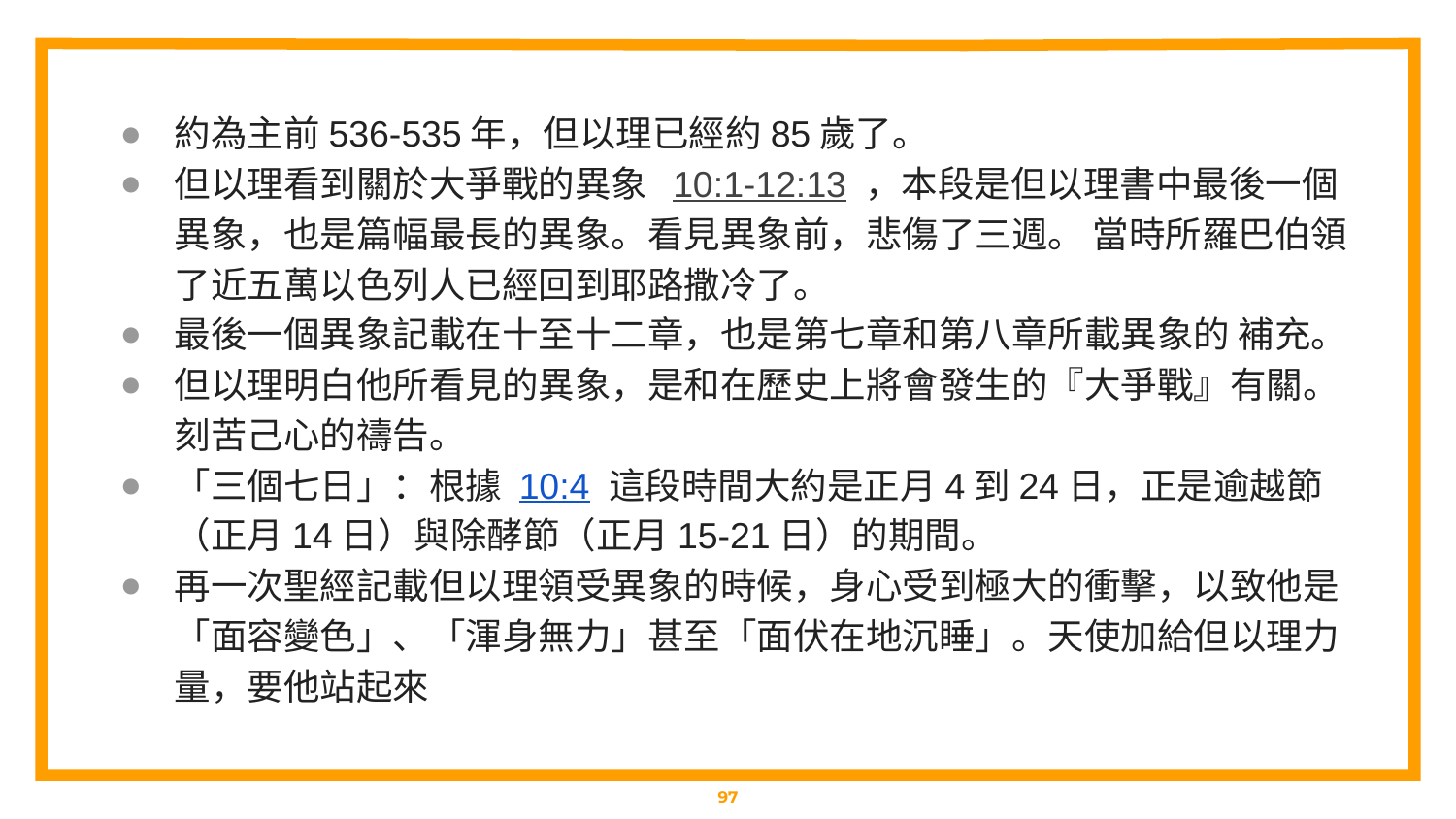

約為主前536-535年，但以理已經約85歲了。
但以理看到關於大爭戰的異象  10:1-12:13 ，本段是但以理書中最後一個異象，也是篇幅最長的異象。看見異象前，悲傷了三週。 當時所羅巴伯領了近五萬以色列人已經回到耶路撒冷了。
最後一個異象記載在十至十二章，也是第七章和第八章所載異象的 補充。
但以理明白他所看見的異象，是和在歷史上將會發生的『大爭戰』有關。刻苦己心的禱告。
「三個七日」：根據 10:4 這段時間大約是正月4到24日，正是逾越節（正月14日）與除酵節（正月15-21日）的期間。
再一次聖經記載但以理領受異象的時候，身心受到極大的衝擊，以致他是「面容變色」、「渾身無力」甚至「面伏在地沉睡」。天使加給但以理力量，要他站起來

97